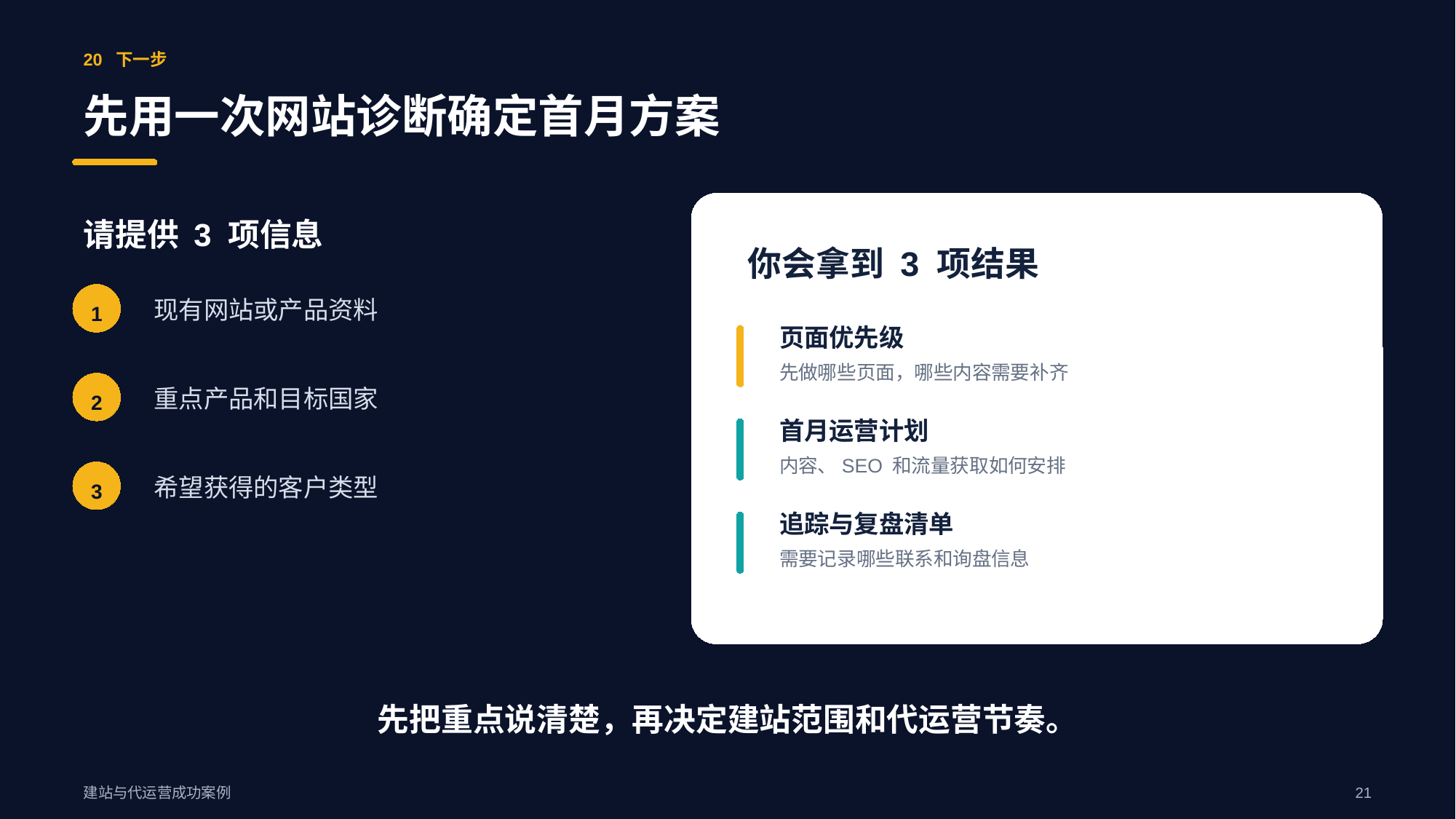

20  下一步
先用一次网站诊断确定首月方案

请提供 3 项信息
你会拿到 3 项结果

现有网站或产品资料
1
页面优先级

先做哪些页面，哪些内容需要补齐

重点产品和目标国家
2
首月运营计划

内容、SEO 和流量获取如何安排

希望获得的客户类型
3
追踪与复盘清单

需要记录哪些联系和询盘信息
先把重点说清楚，再决定建站范围和代运营节奏。
建站与代运营成功案例
21